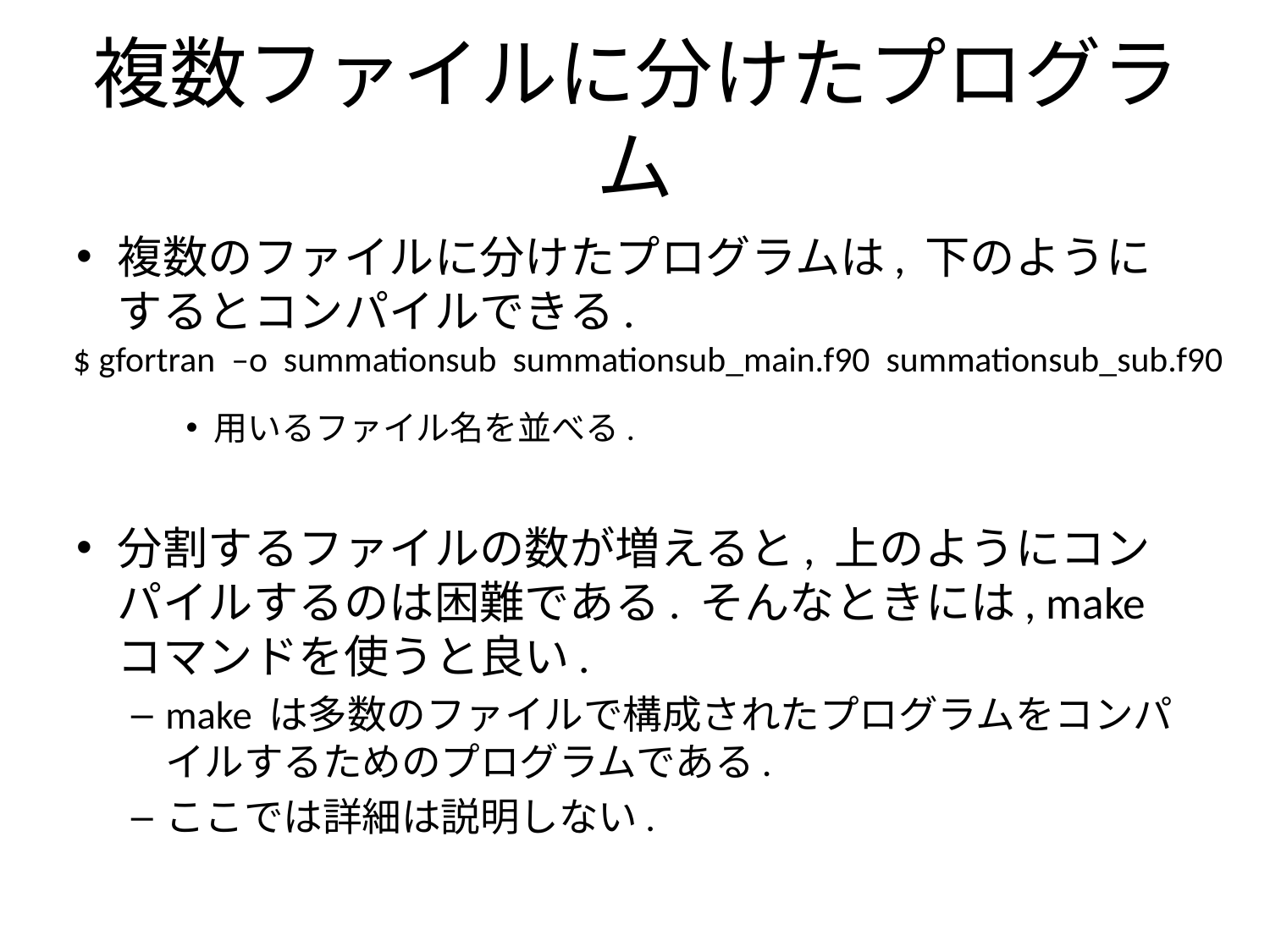

# 複数ファイルに分けたプログラム
複数のファイルに分けたプログラムは, 下のようにするとコンパイルできる.

用いるファイル名を並べる.

分割するファイルの数が増えると, 上のようにコンパイルするのは困難である. そんなときには, make コマンドを使うと良い.
make は多数のファイルで構成されたプログラムをコンパイルするためのプログラムである.
ここでは詳細は説明しない.
$ gfortran  –o  summationsub  summationsub_main.f90  summationsub_sub.f90